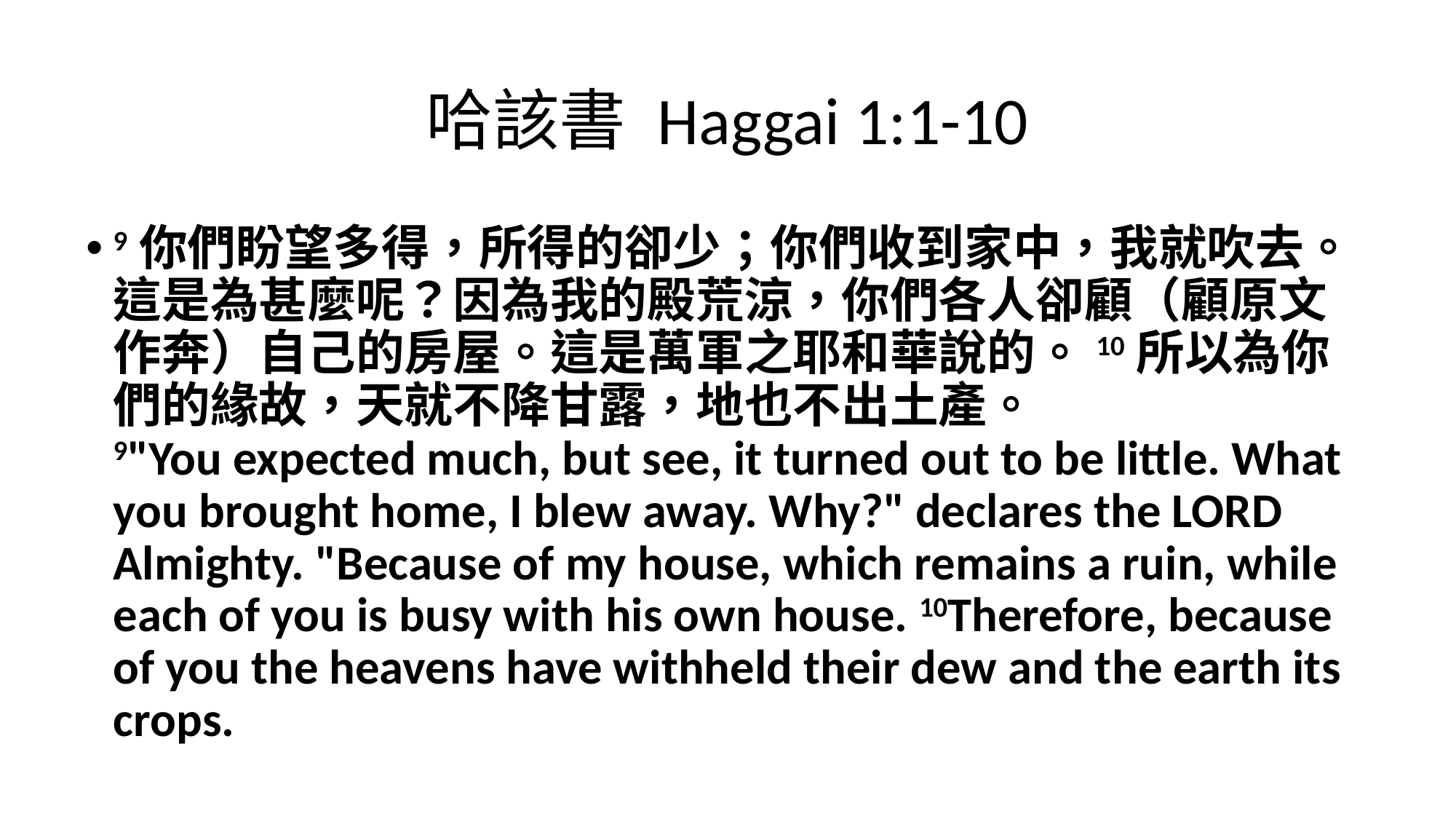

# 哈該書 Haggai 1:1-10
9你們盼望多得，所得的卻少；你們收到家中，我就吹去。這是為甚麼呢？因為我的殿荒涼，你們各人卻顧（顧原文作奔）自己的房屋。這是萬軍之耶和華說的。10所以為你們的緣故，天就不降甘露，地也不出土產。
9"You expected much, but see, it turned out to be little. What you brought home, I blew away. Why?" declares the LORD Almighty. "Because of my house, which remains a ruin, while each of you is busy with his own house. 10Therefore, because of you the heavens have withheld their dew and the earth its crops.